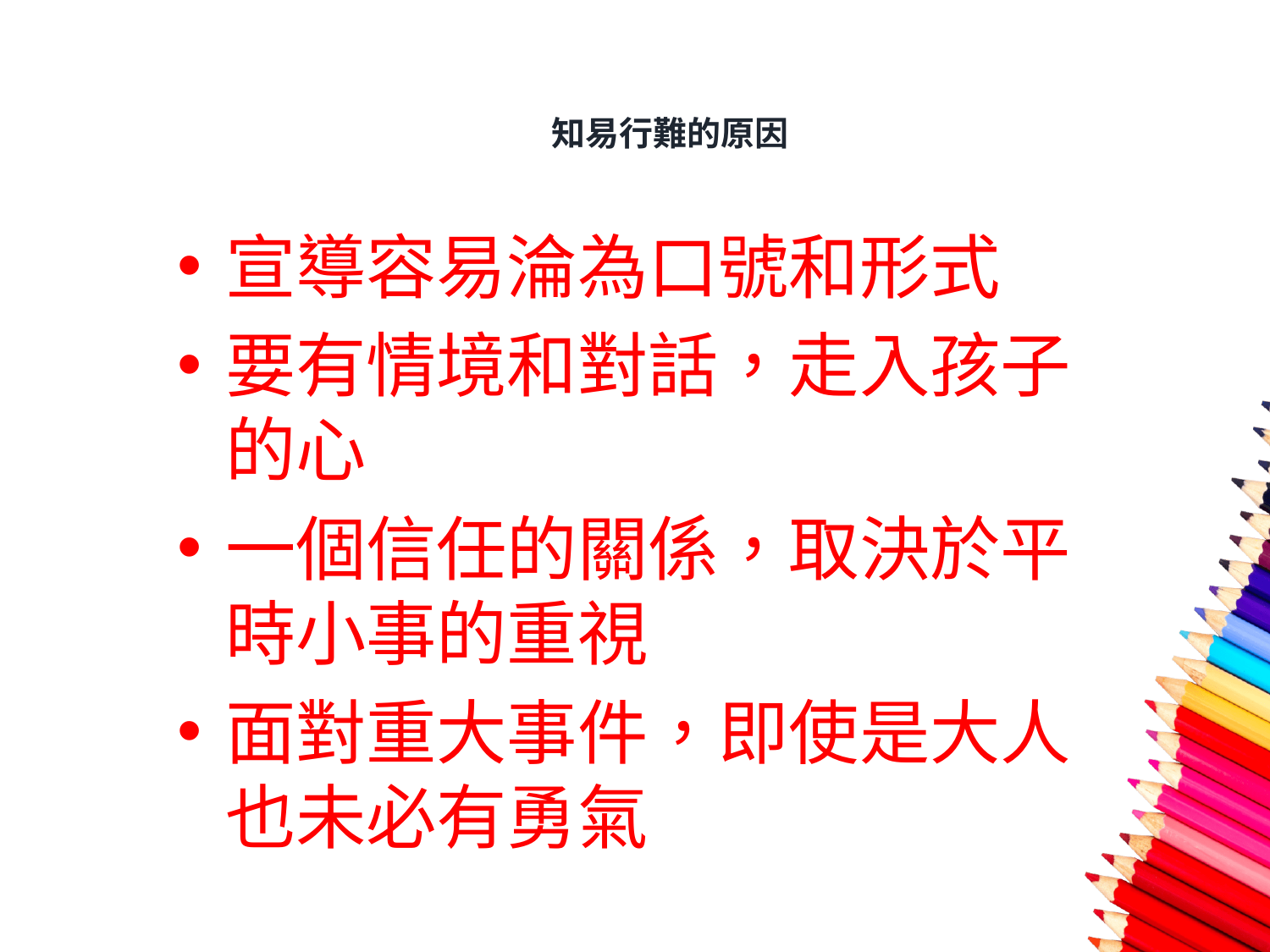

# 知易行難的原因
宣導容易淪為口號和形式
要有情境和對話，走入孩子的心
一個信任的關係，取決於平時小事的重視
面對重大事件，即使是大人也未必有勇氣

53